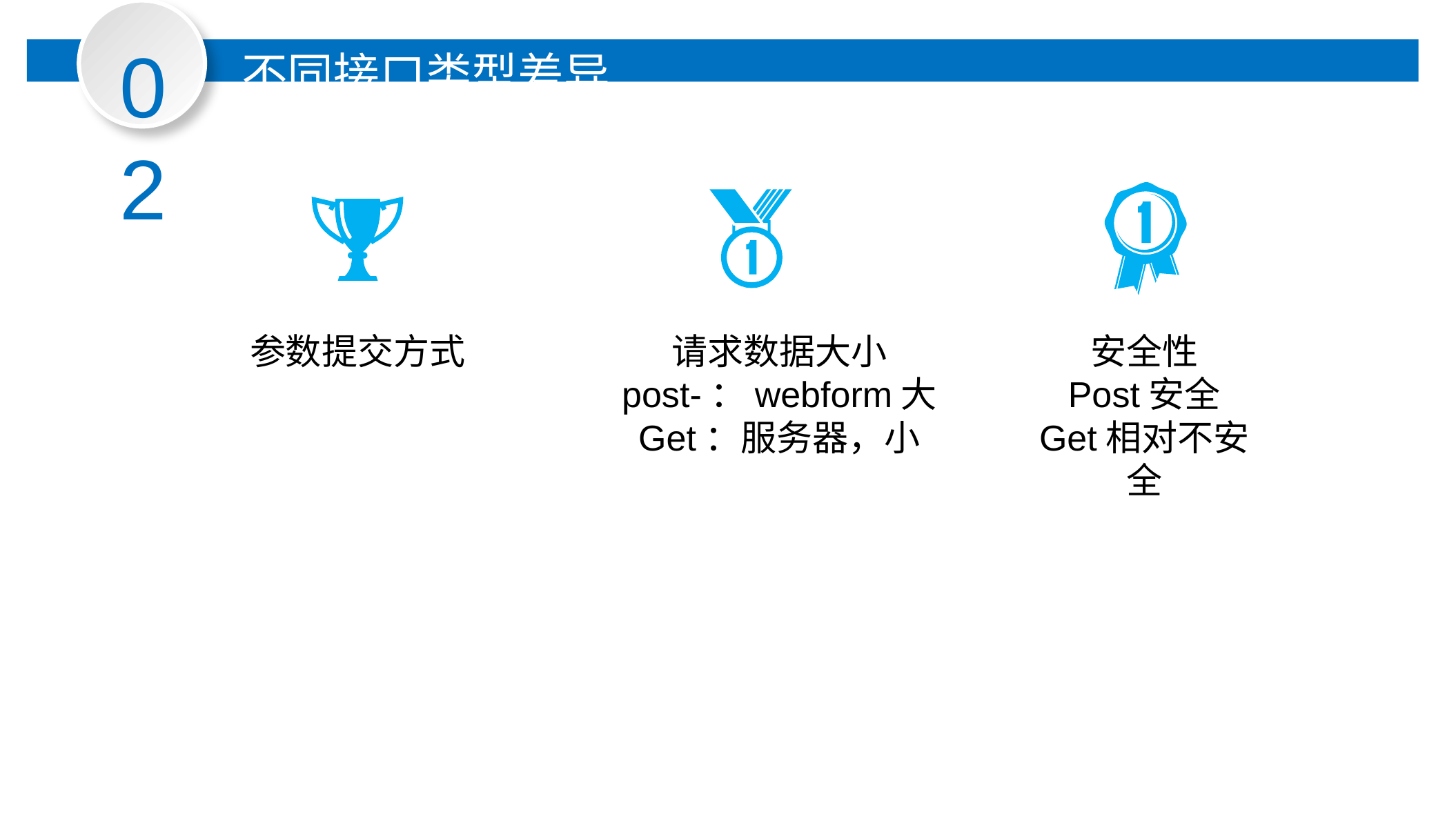

02
不同接口类型差异

安全性
Post安全
Get相对不安全
参数提交方式
请求数据大小
post-：webform大
Get：服务器，小